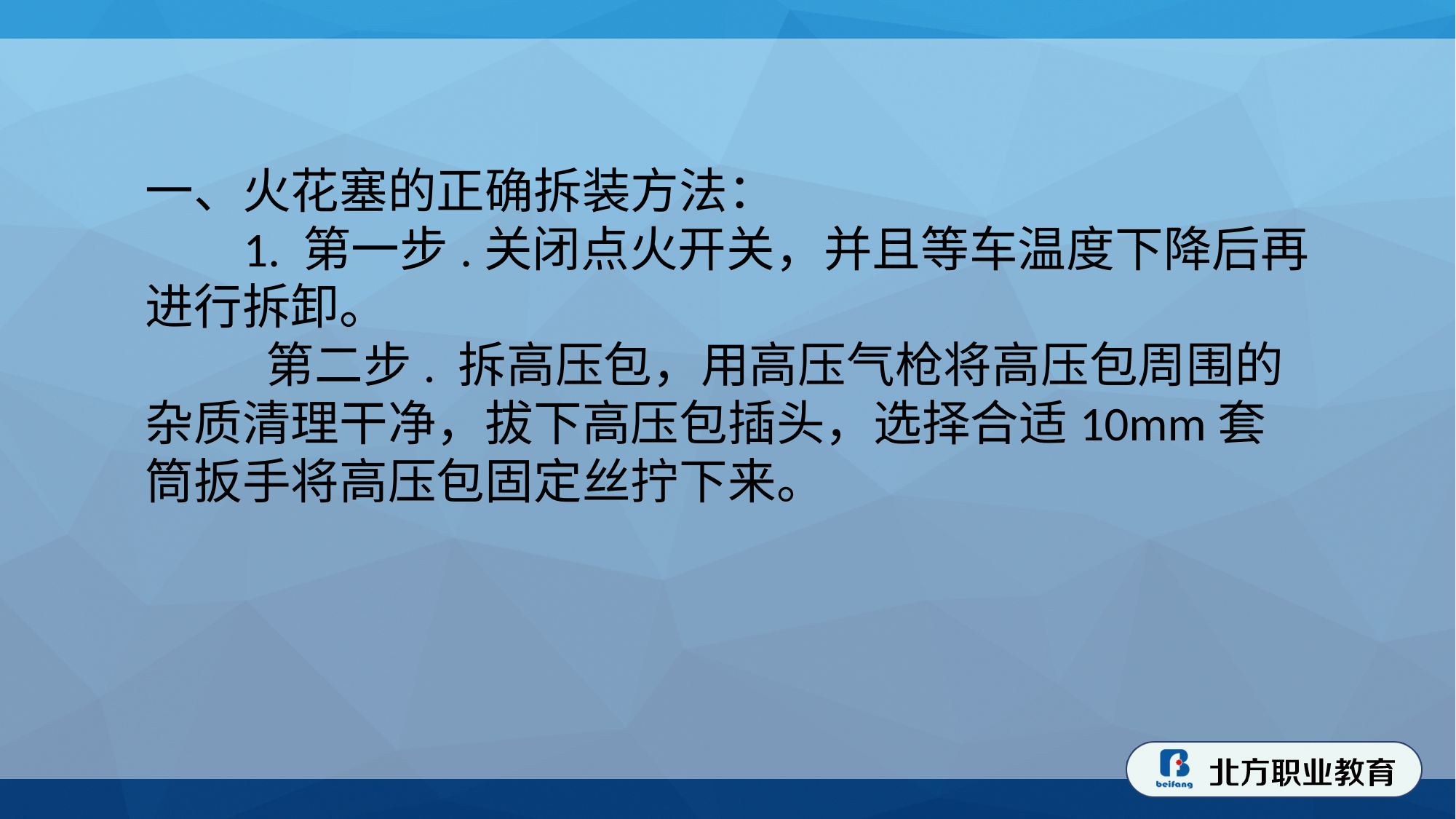

一、火花塞的正确拆装方法：
         1. 第一步.关闭点火开关，并且等车温度下降后再进行拆卸。
          第二步. 拆高压包，用高压气枪将高压包周围的杂质清理干净，拔下高压包插头，选择合适10mm套筒扳手将高压包固定丝拧下来。